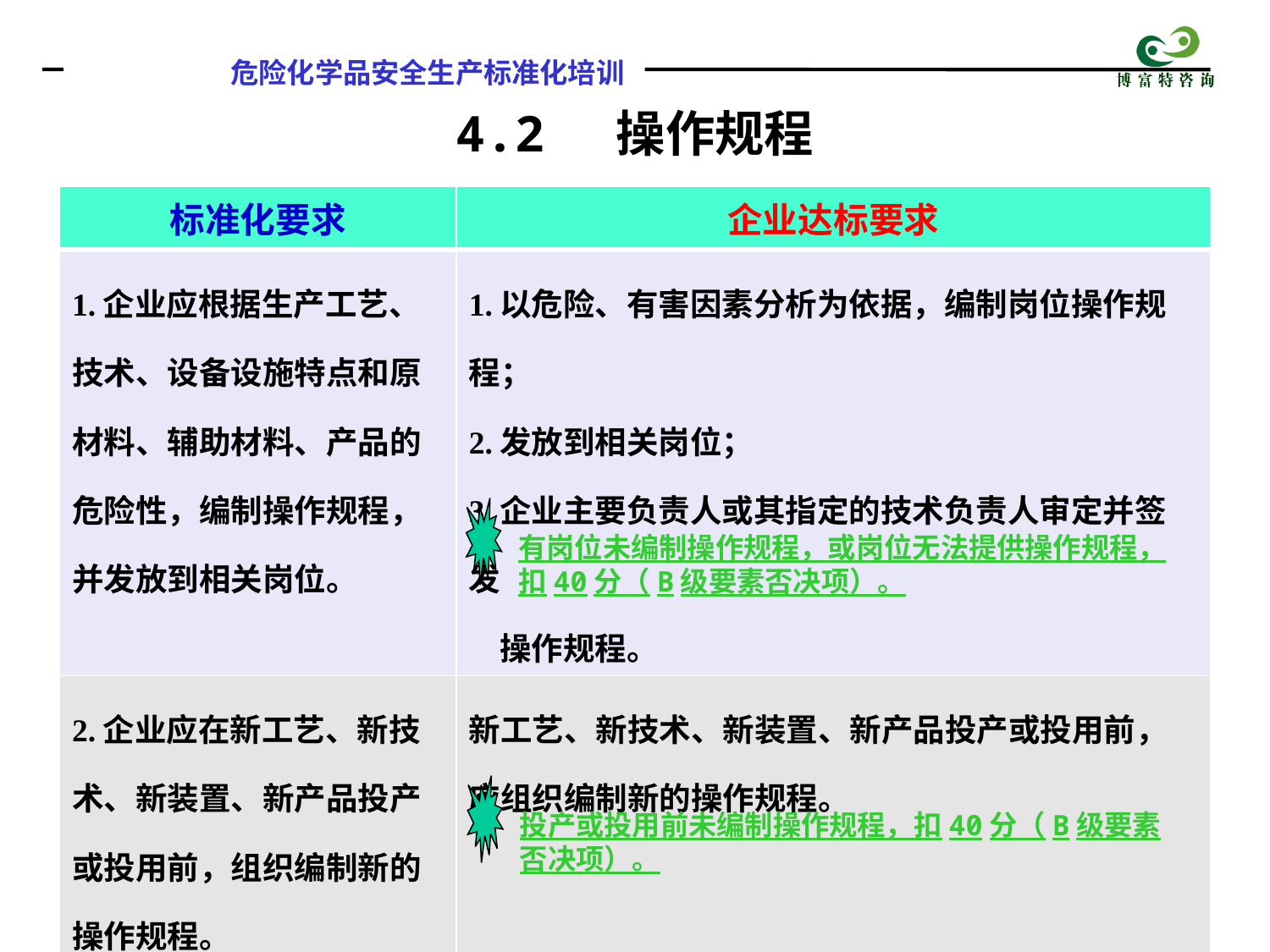

4.2  操作规程
| 标准化要求 | 企业达标要求 |
| --- | --- |
| 1.企业应根据生产工艺、技术、设备设施特点和原材料、辅助材料、产品的危险性，编制操作规程，并发放到相关岗位。 | 1.以危险、有害因素分析为依据，编制岗位操作规程； 2.发放到相关岗位； 3.企业主要负责人或其指定的技术负责人审定并签发 操作规程。 |
| 2.企业应在新工艺、新技术、新装置、新产品投产或投用前，组织编制新的操作规程。 | 新工艺、新技术、新装置、新产品投产或投用前，应组织编制新的操作规程。 |

有岗位未编制操作规程，或岗位无法提供操作规程，扣40分（B级要素否决项）。

投产或投用前未编制操作规程，扣40分（B级要素否决项）。